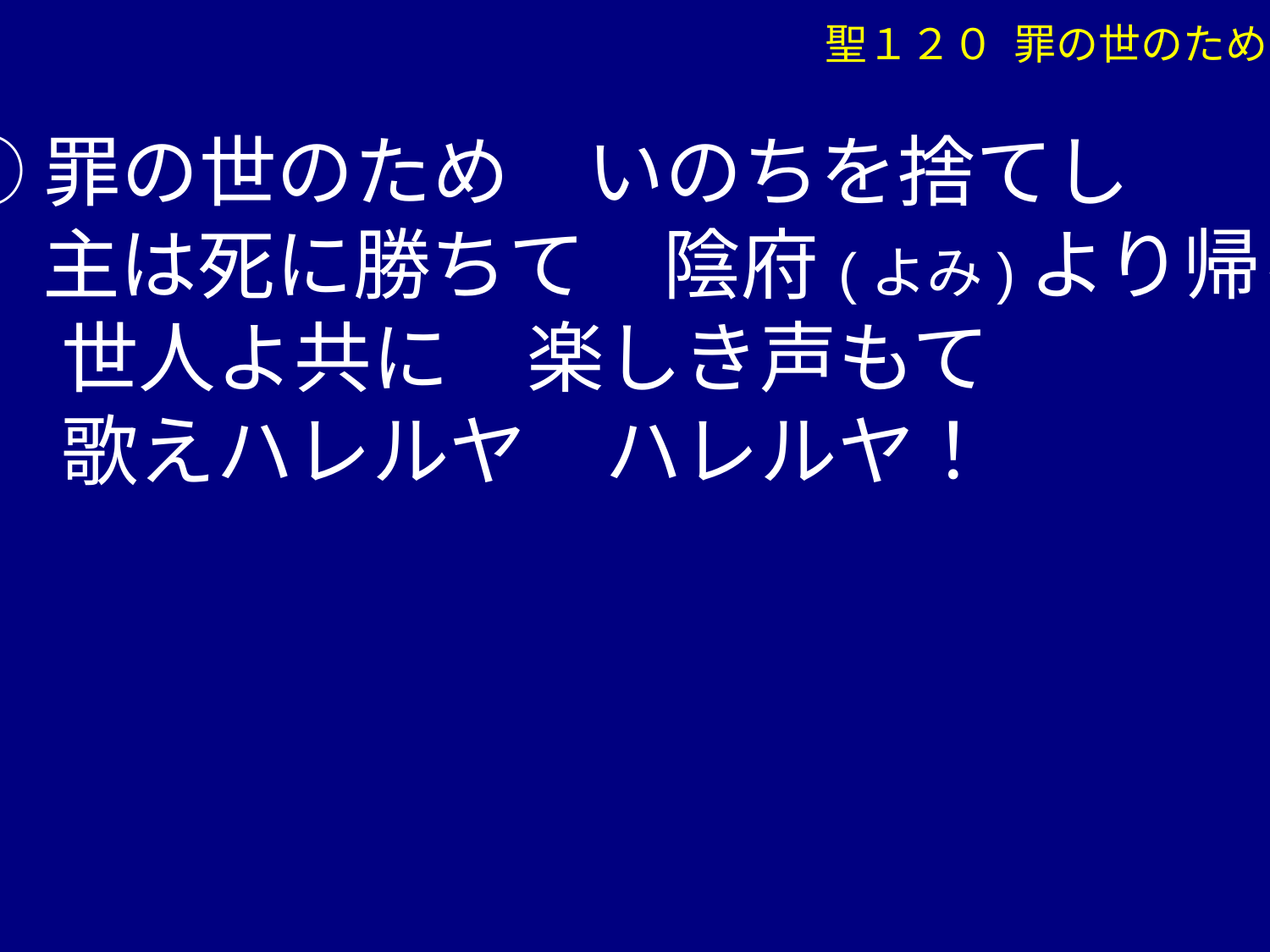

聖１２０  罪の世のため
➀罪の世のため　いのちを捨てし
　 主は死に勝ちて　陰府(よみ)より帰る
 　世人よ共に　楽しき声もて
 　歌えハレルヤ　ハレルヤ！